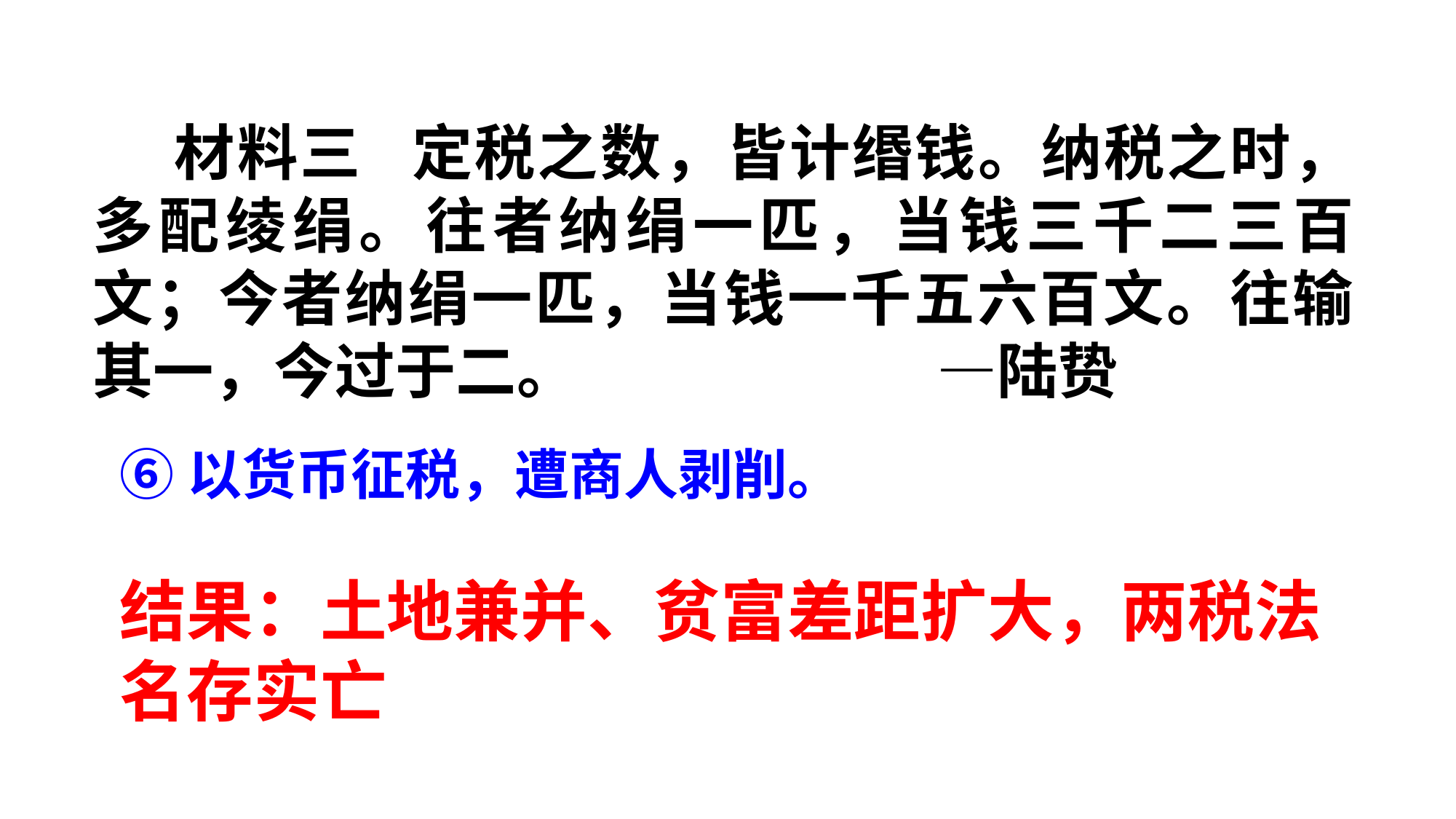

材料三   定税之数，皆计缗钱。纳税之时，多配绫绢。往者纳绢一匹，当钱三千二三百文；今者纳绢一匹，当钱一千五六百文。往输其一，今过于二。                          —陆贽
⑥以货币征税，遭商人剥削。
结果：土地兼并、贫富差距扩大，两税法名存实亡